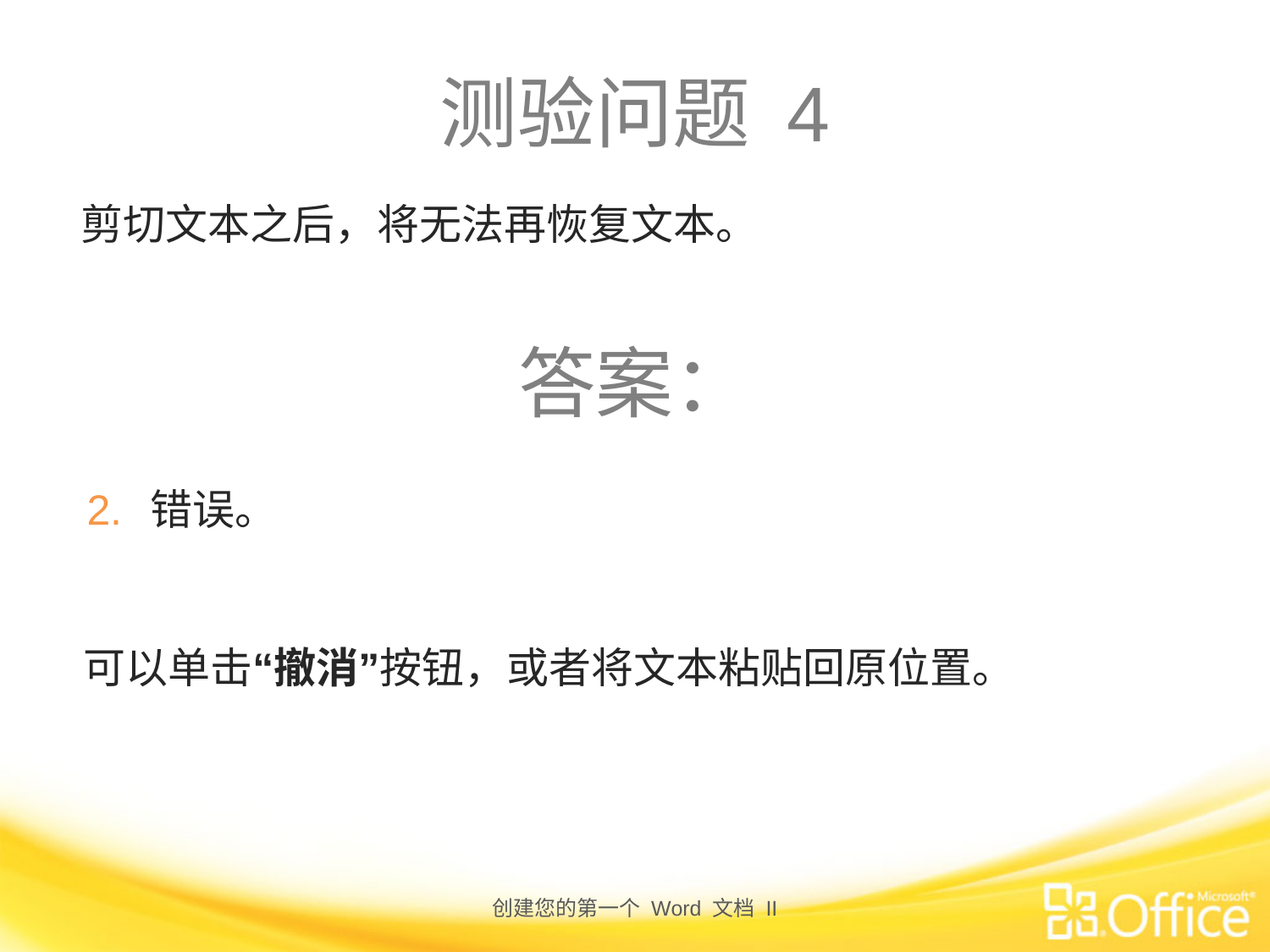

# 测验问题 4
剪切文本之后，将无法再恢复文本。
答案：
错误。
可以单击“撤消”按钮，或者将文本粘贴回原位置。
创建您的第一个 Word 文档 II